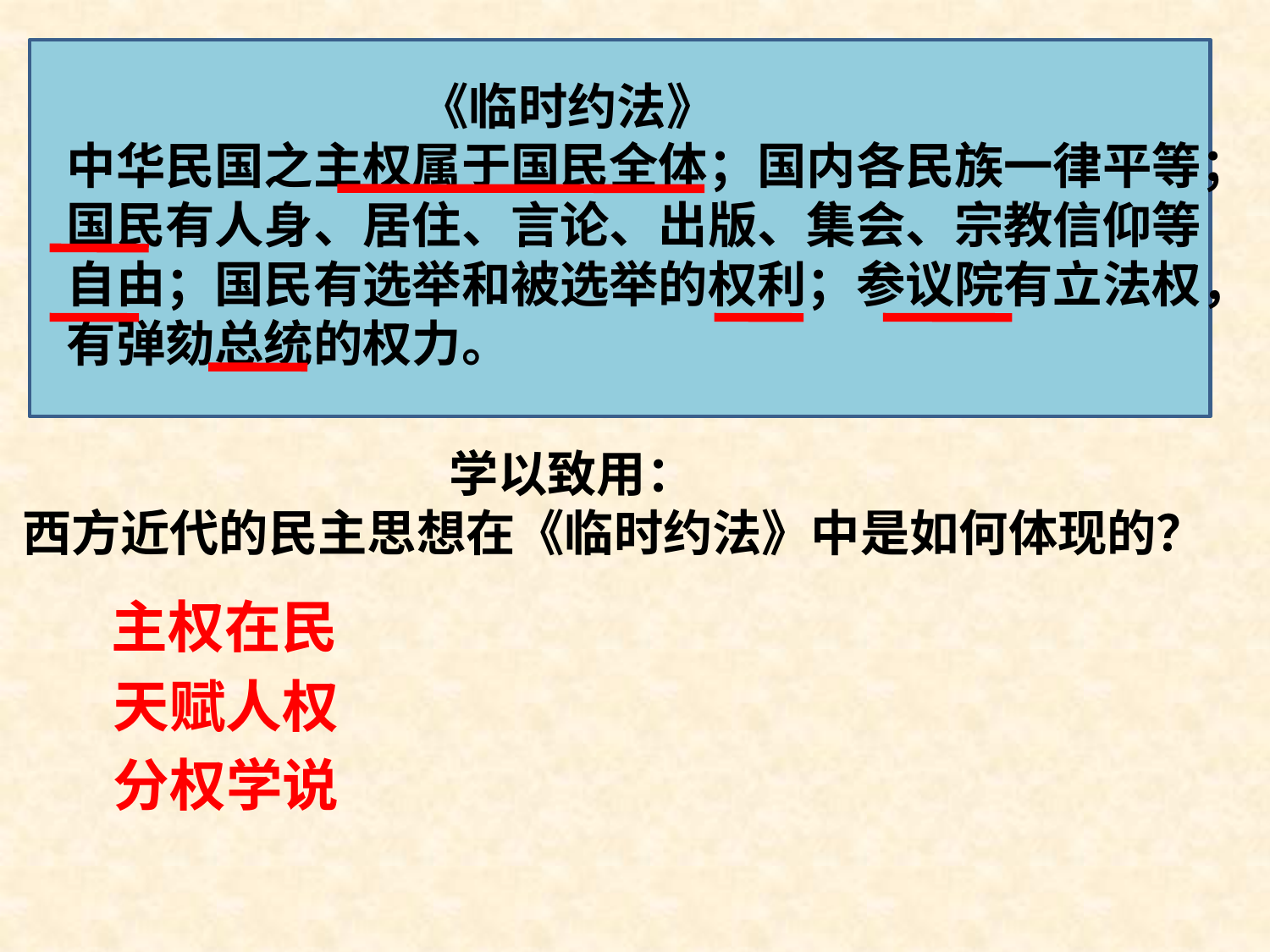

《临时约法》
中华民国之主权属于国民全体；国内各民族一律平等；
国民有人身、居住、言论、出版、集会、宗教信仰等
自由；国民有选举和被选举的权利；参议院有立法权，
有弹劾总统的权力。
                                     学以致用：
西方近代的民主思想在《临时约法》中是如何体现的？
主权在民
天赋人权
分权学说